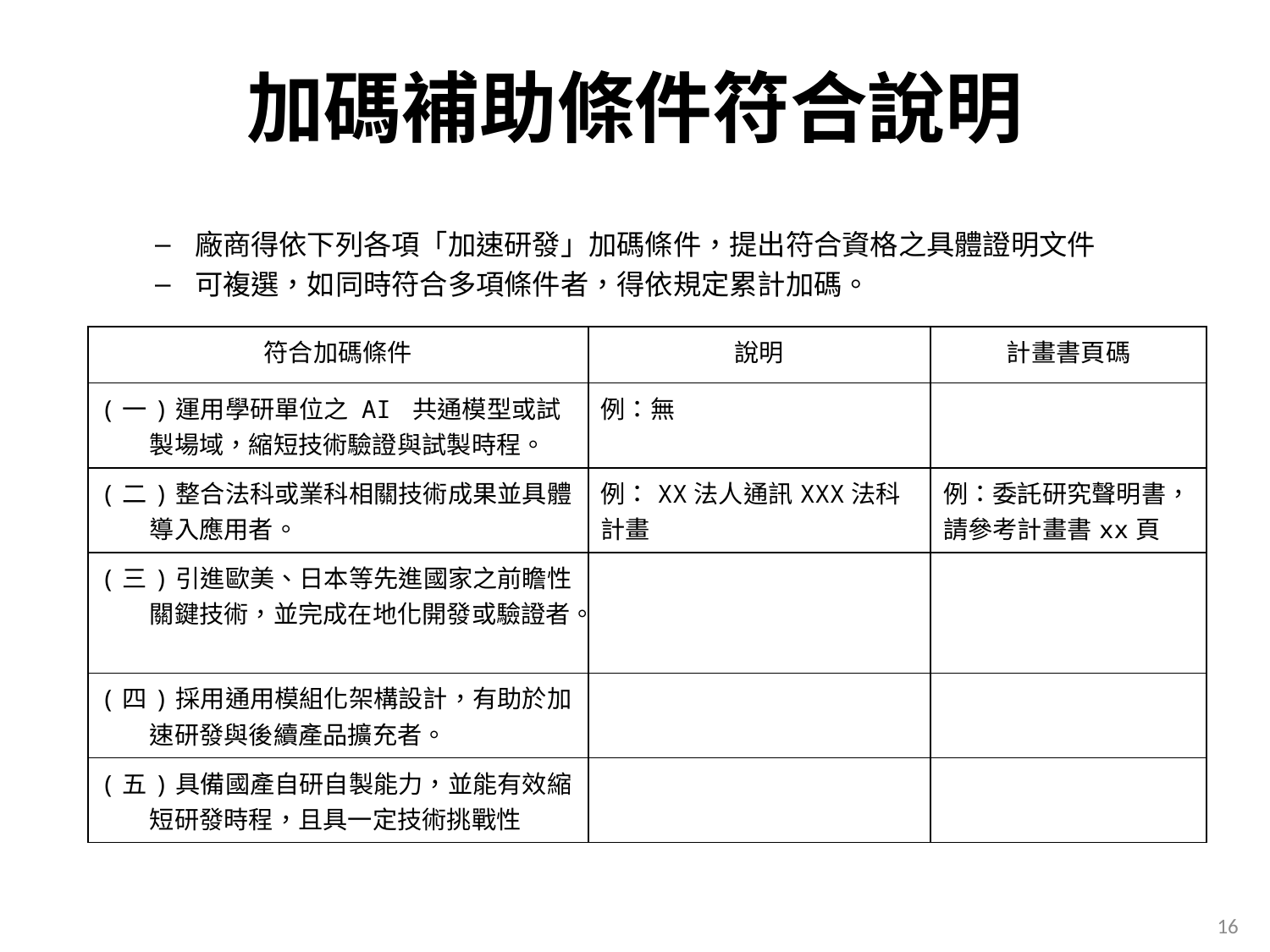

# 加碼補助條件符合說明
廠商得依下列各項「加速研發」加碼條件，提出符合資格之具體證明文件
可複選，如同時符合多項條件者，得依規定累計加碼。
| 符合加碼條件 | 說明 | 計畫書頁碼 |
| --- | --- | --- |
| (一)運用學研單位之 AI 共通模型或試製場域，縮短技術驗證與試製時程。 | 例：無 |  |
| (二)整合法科或業科相關技術成果並具體導入應用者。 | 例：XX法人通訊XXX法科計畫 | 例：委託研究聲明書，請參考計畫書xx頁 |
| (三)引進歐美、日本等先進國家之前瞻性關鍵技術，並完成在地化開發或驗證者。 |  |  |
| (四)採用通用模組化架構設計，有助於加速研發與後續產品擴充者。 |  |  |
| (五)具備國產自研自製能力，並能有效縮短研發時程，且具一定技術挑戰性 |  |  |
16